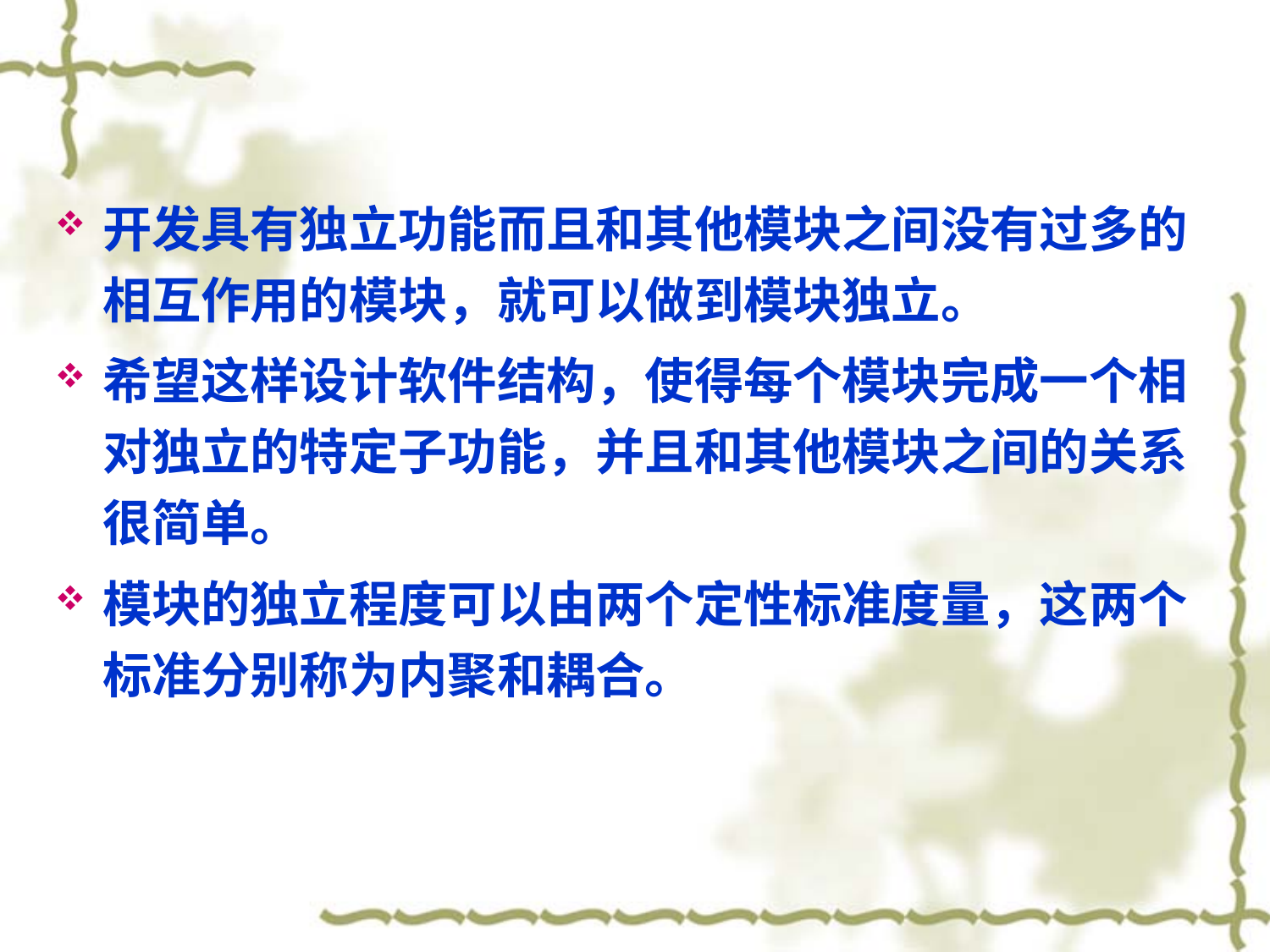

开发具有独立功能而且和其他模块之间没有过多的相互作用的模块，就可以做到模块独立。
希望这样设计软件结构，使得每个模块完成一个相对独立的特定子功能，并且和其他模块之间的关系很简单。
模块的独立程度可以由两个定性标准度量，这两个标准分别称为内聚和耦合。